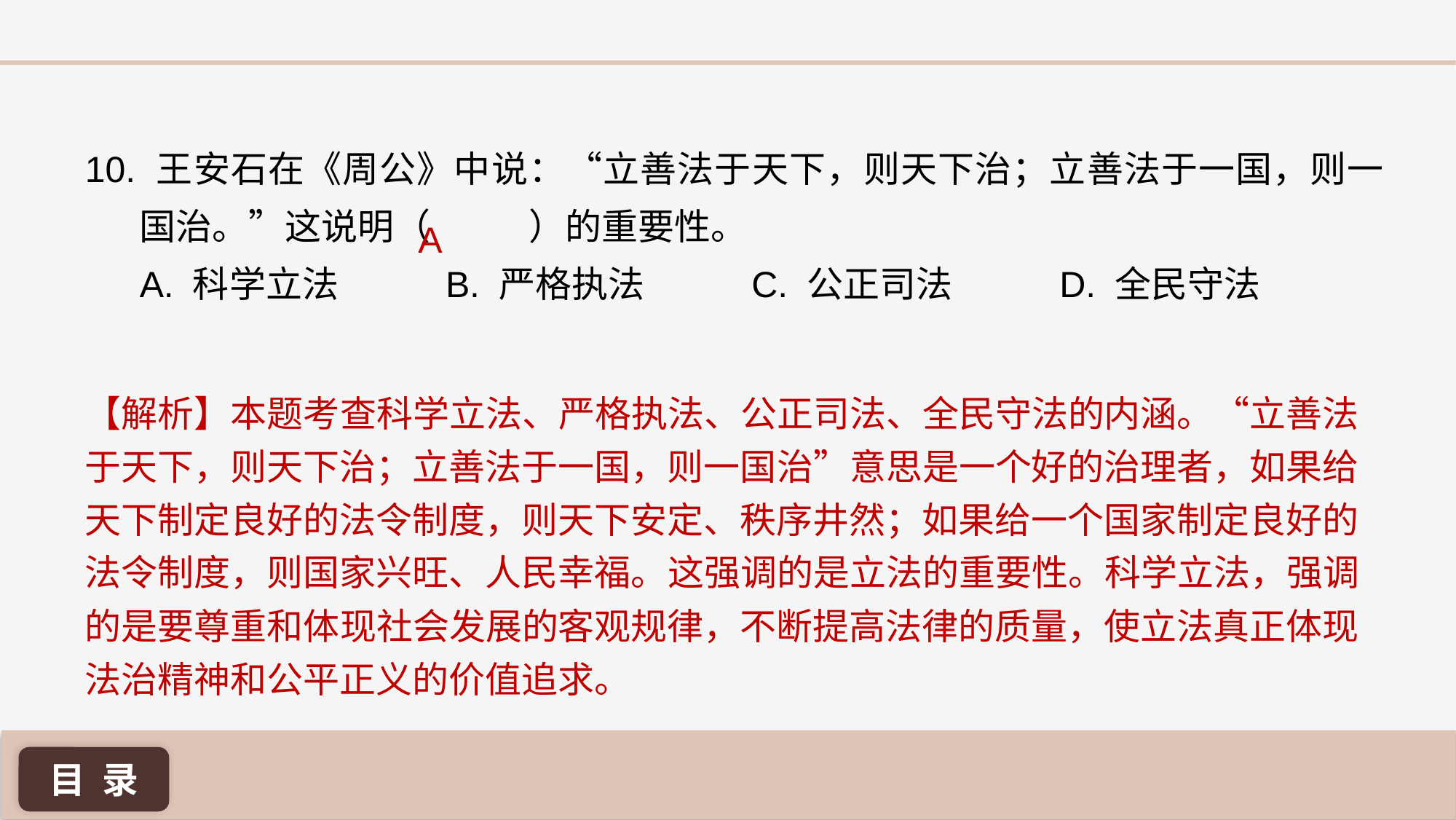

10. 王安石在《周公》中说：“立善法于天下，则天下治；立善法于一国，则一国治。”这说明（            ）的重要性。
A. 科学立法            B. 严格执法            C. 公正司法            D. 全民守法
A
【解析】本题考查科学立法、严格执法、公正司法、全民守法的内涵。“立善法于天下，则天下治；立善法于一国，则一国治”意思是一个好的治理者，如果给天下制定良好的法令制度，则天下安定、秩序井然；如果给一个国家制定良好的法令制度，则国家兴旺、人民幸福。这强调的是立法的重要性。科学立法，强调的是要尊重和体现社会发展的客观规律，不断提高法律的质量，使立法真正体现法治精神和公平正义的价值追求。